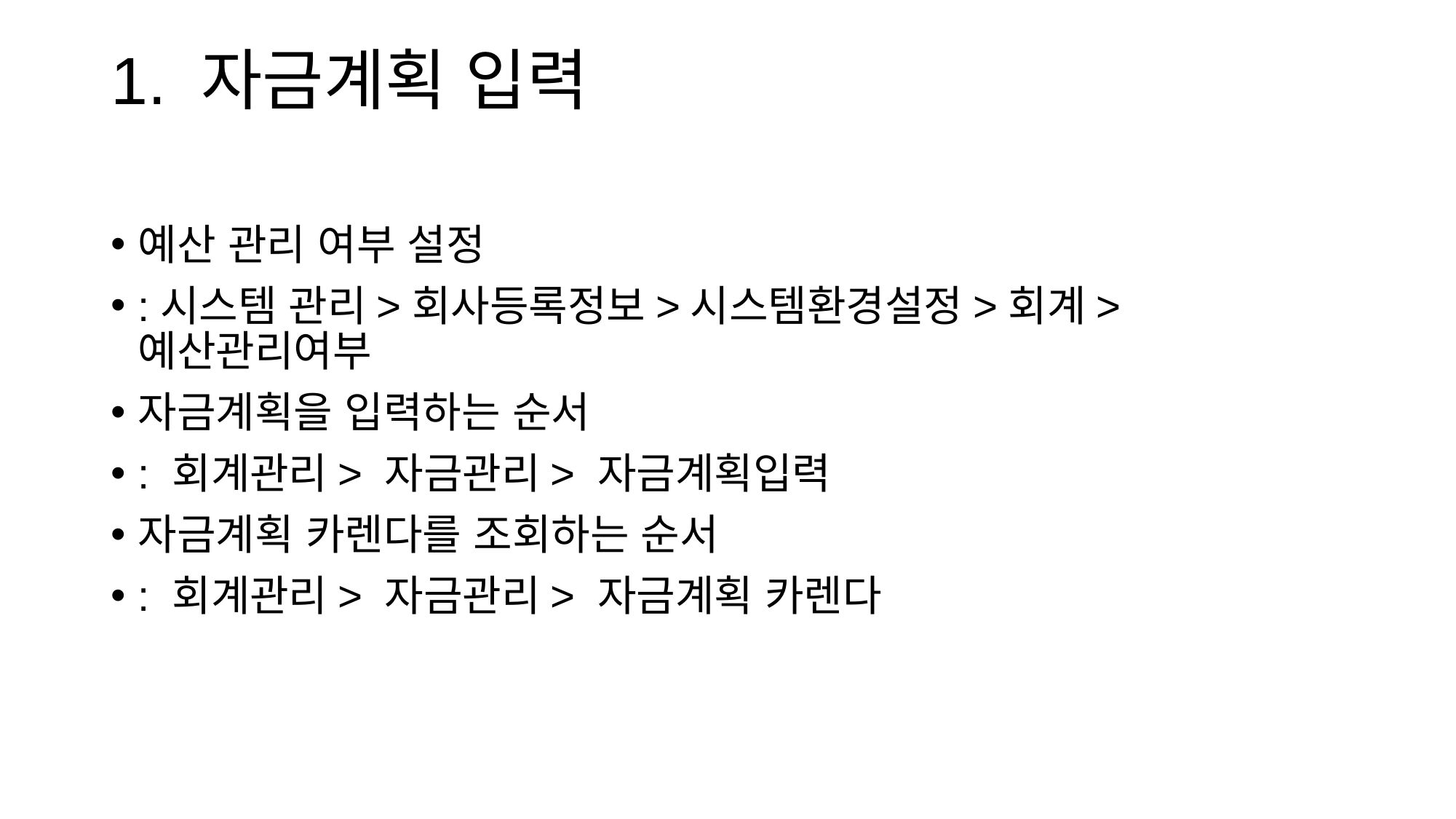

# 1. 자금계획 입력
예산 관리 여부 설정
:시스템 관리>회사등록정보>시스템환경설정>회계>예산관리여부
자금계획을 입력하는 순서
: 회계관리> 자금관리> 자금계획입력
자금계획 카렌다를 조회하는 순서
: 회계관리> 자금관리> 자금계획 카렌다